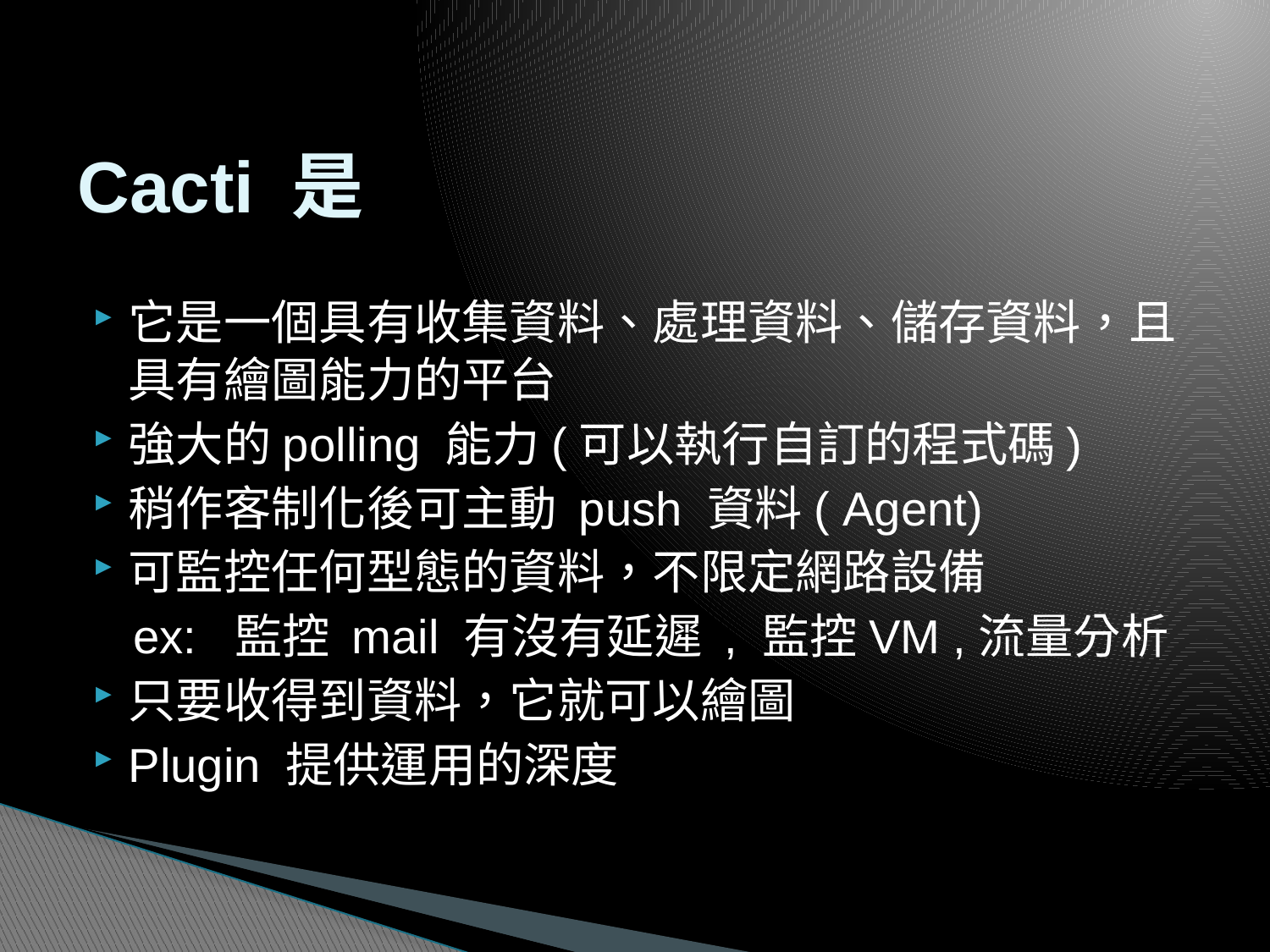

Cacti 是
它是一個具有收集資料、處理資料、儲存資料，且具有繪圖能力的平台
強大的polling 能力(可以執行自訂的程式碼)
稍作客制化後可主動 push 資料( Agent)
可監控任何型態的資料，不限定網路設備
   ex:  監控 mail 有沒有延遲 , 監控VM ,流量分析
只要收得到資料，它就可以繪圖
Plugin 提供運用的深度